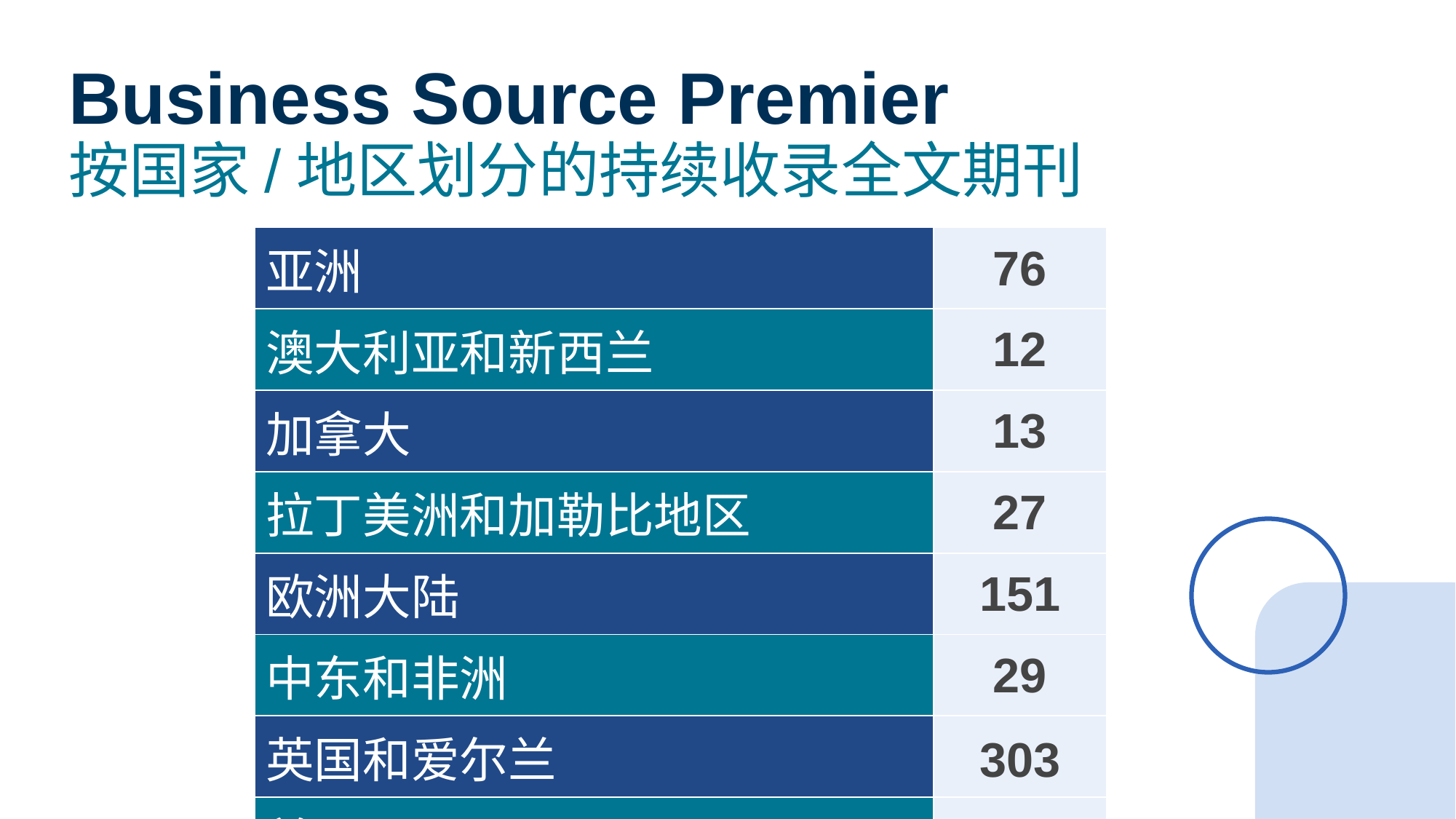

# Business Source Premier 按国家/地区划分的持续收录全文期刊
| 亚洲 | 76 |
| --- | --- |
| 澳大利亚和新西兰 | 12 |
| 加拿大 | 13 |
| 拉丁美洲和加勒比地区 | 27 |
| 欧洲大陆 | 151 |
| 中东和非洲 | 29 |
| 英国和爱尔兰 | 303 |
| 美国 | 422 |